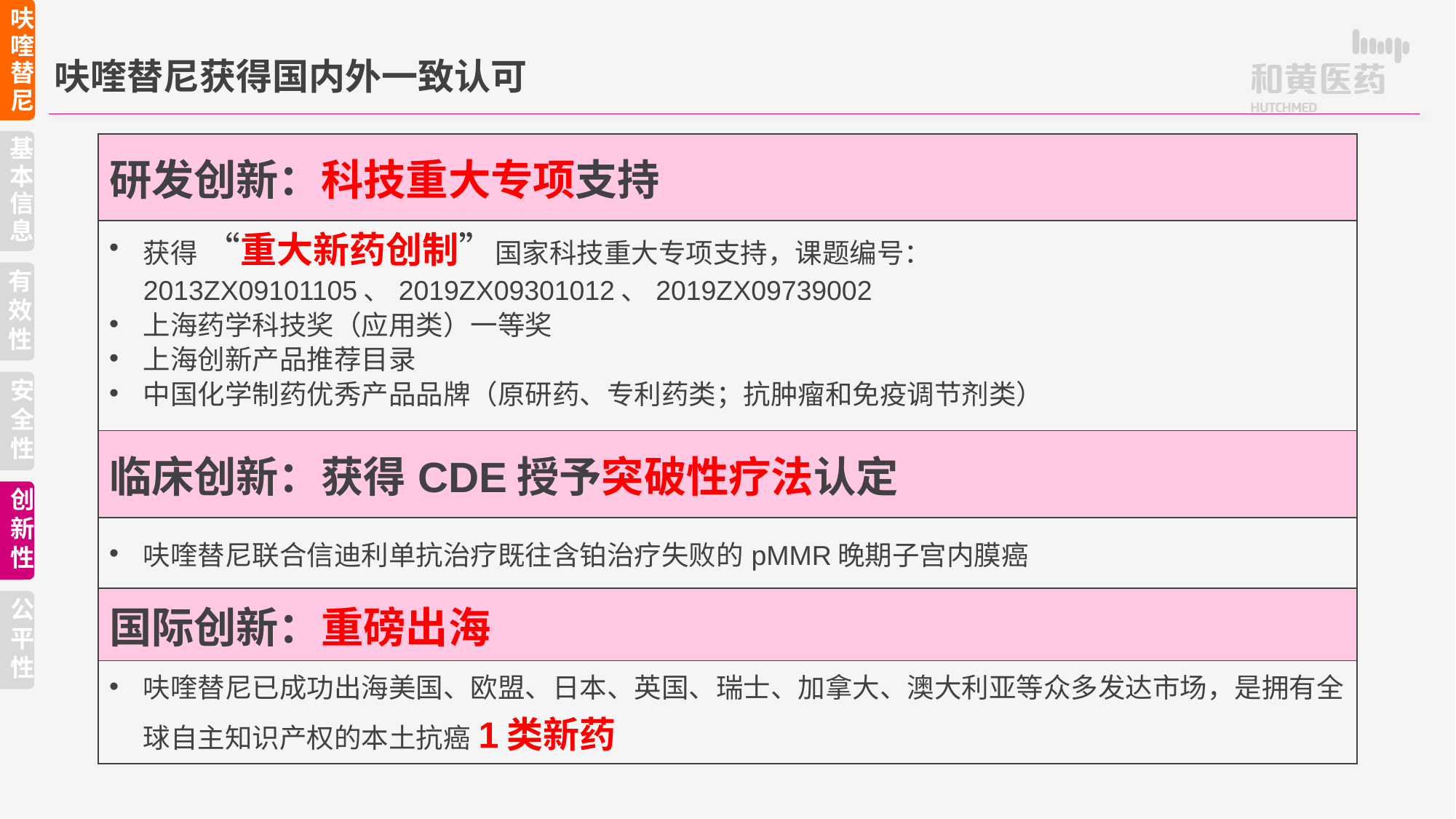

呋喹替尼

呋喹替尼获得国内外一致认可
基本信息

| 研发创新：科技重大专项支持 |
| --- |
| 获得 “重大新药创制”国家科技重大专项支持，课题编号：2013ZX09101105、2019ZX09301012、2019ZX09739002 上海药学科技奖（应用类）一等奖 上海创新产品推荐目录 中国化学制药优秀产品品牌（原研药、专利药类；抗肿瘤和免疫调节剂类） |
| 临床创新：获得CDE授予突破性疗法认定 |
| 呋喹替尼联合信迪利单抗治疗既往含铂治疗失败的pMMR晚期子宫内膜癌 |
| 国际创新：重磅出海 |
| 呋喹替尼已成功出海美国、欧盟、日本、英国、瑞士、加拿大、澳大利亚等众多发达市场，是拥有全球自主知识产权的本土抗癌1类新药 |
有效性

安全性

创新性

公平性